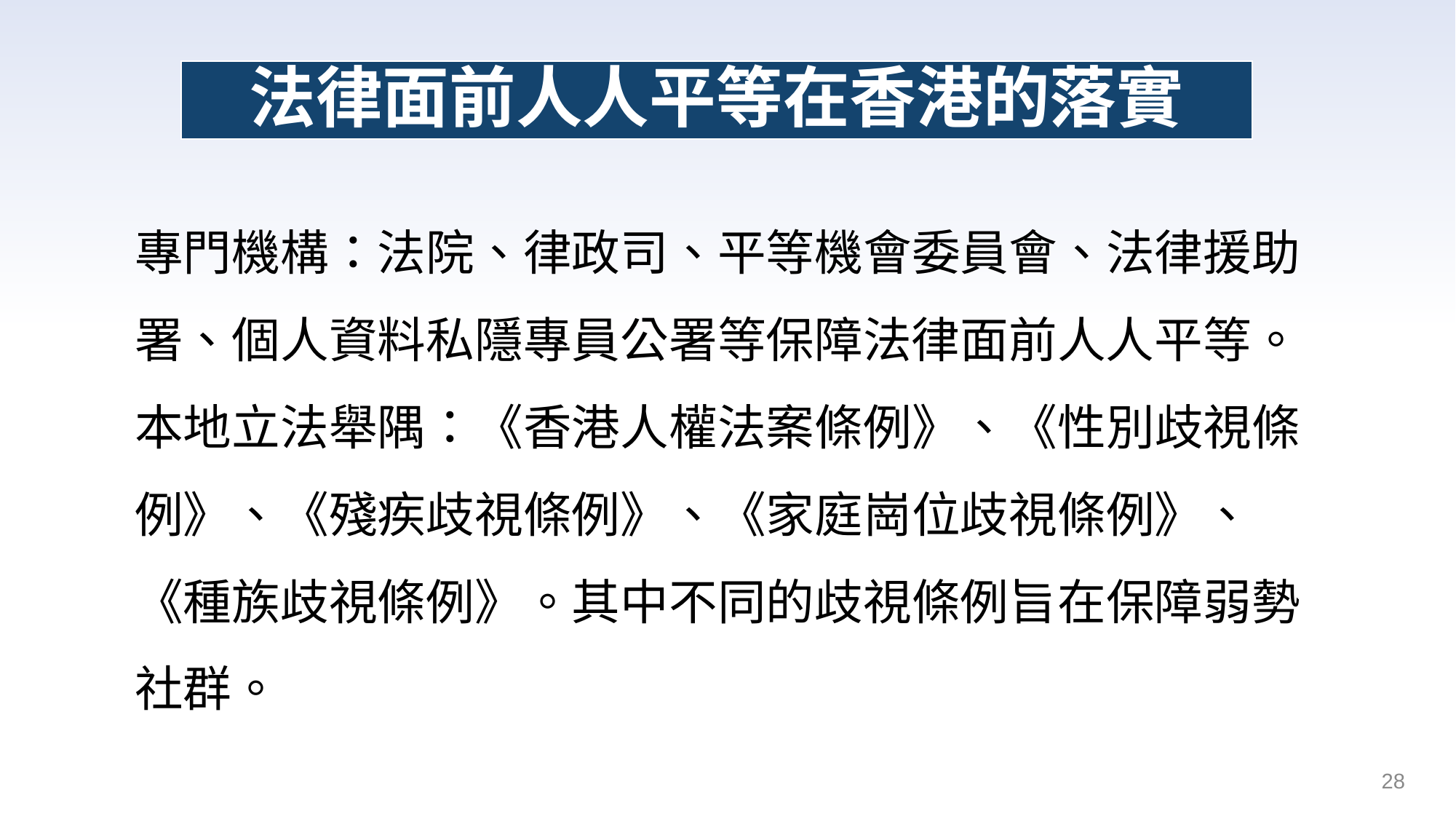

法律面前人人平等在香港的落實
專門機構：法院、律政司、平等機會委員會、法律援助署、個人資料私隱專員公署等保障法律面前人人平等。
本地立法舉隅：《香港人權法案條例》、《性別歧視條例》、《殘疾歧視條例》、《家庭崗位歧視條例》、《種族歧視條例》。其中不同的歧視條例旨在保障弱勢社群。

28